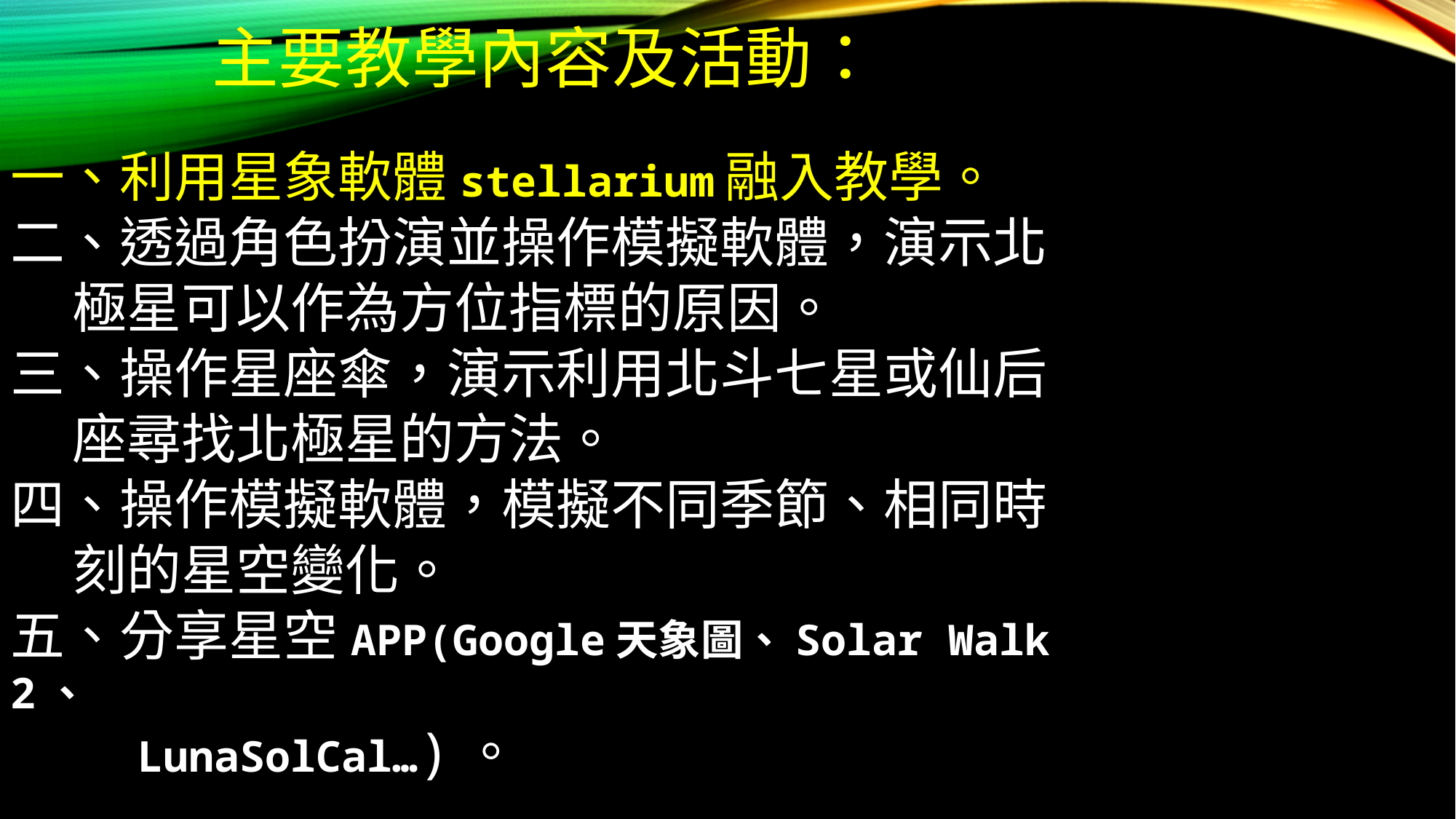

主要教學內容及活動：

一、利用星象軟體stellarium融入教學。
二、透過角色扮演並操作模擬軟體，演示北
    極星可以作為方位指標的原因。
三、操作星座傘，演示利用北斗七星或仙后
    座尋找北極星的方法。
四、操作模擬軟體，模擬不同季節、相同時
    刻的星空變化。
五、分享星空APP(Google天象圖、Solar Walk 2、
     LunaSolCal…)。

#